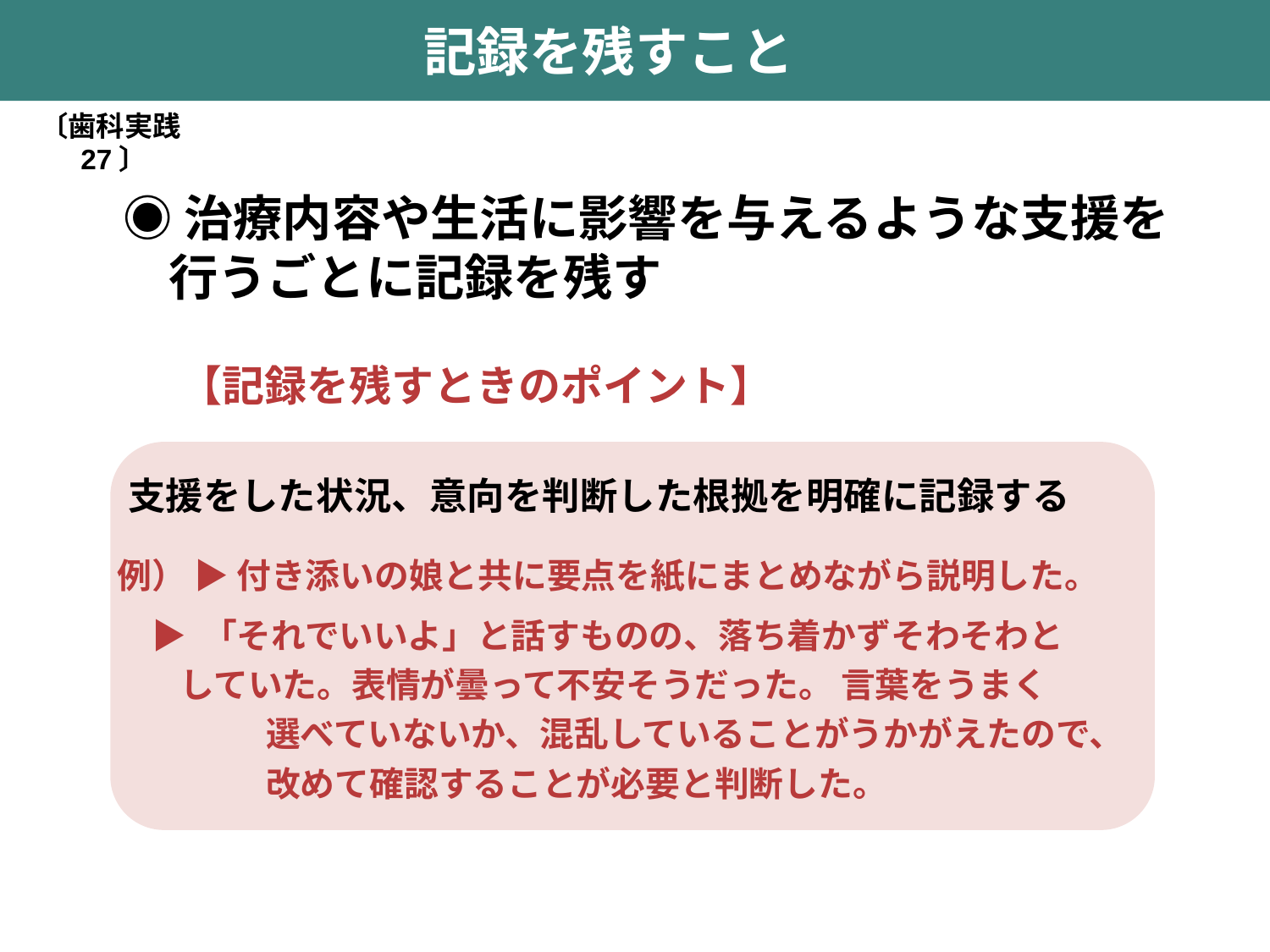

記録を残すこと
〔歯科実践27〕
◉治療内容や生活に影響を与えるような支援を
   行うごとに記録を残す
    【記録を残すときのポイント】

   支援をした状況、意向を判断した根拠を明確に記録する
  例） ▶ 付き添いの娘と共に要点を紙にまとめながら説明した。
        ▶ 「それでいいよ」と話すものの、落ち着かずそわそわと
          していた。表情が曇って不安そうだった。 言葉をうまく
　　　　　選べていないか、混乱していることがうかがえたので、
　　　　　改めて確認することが必要と判断した。